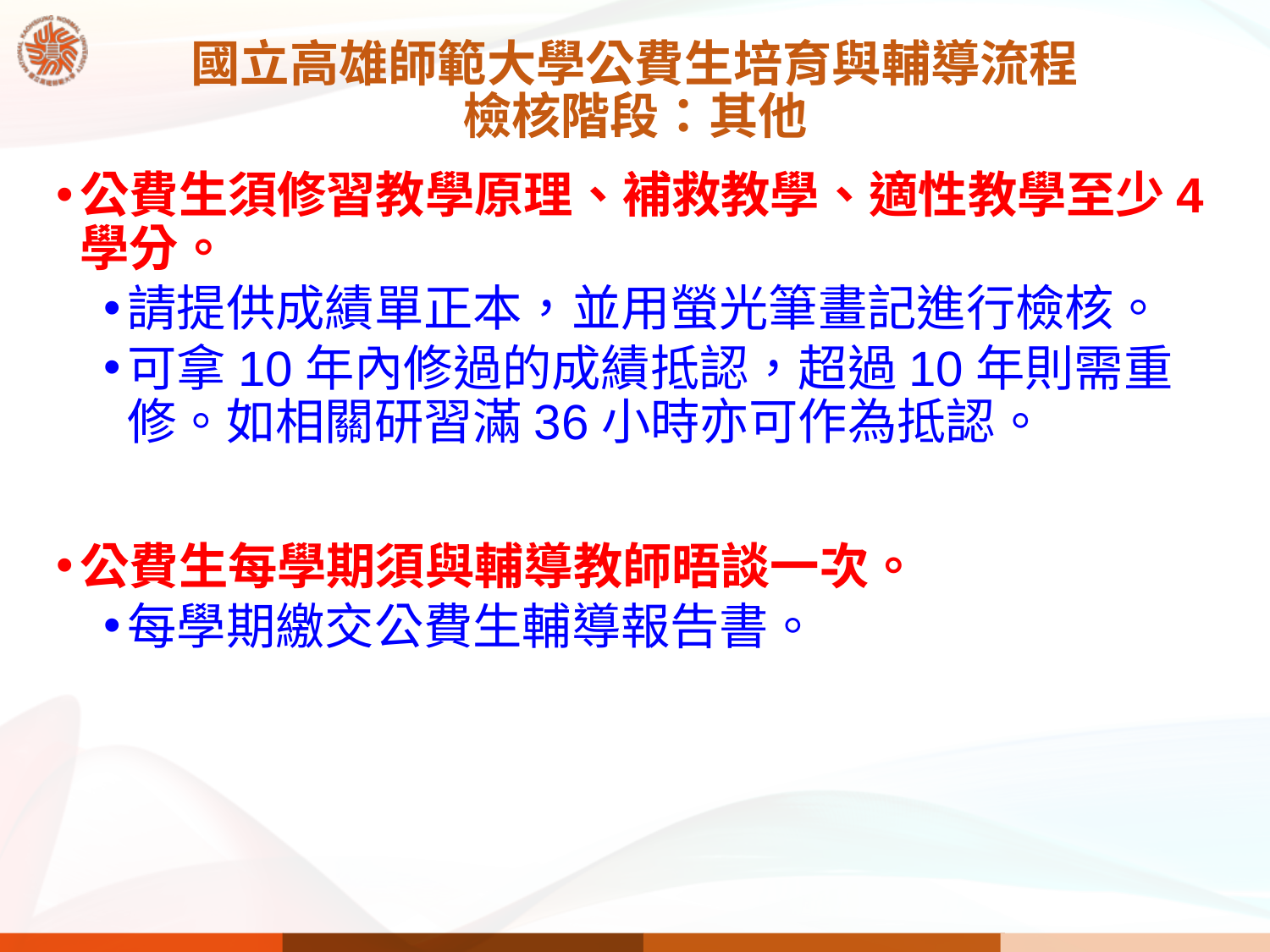

# 國立高雄師範大學公費生培育與輔導流程 檢核階段：其他
公費生須修習教學原理、補救教學、適性教學至少4學分。
請提供成績單正本，並用螢光筆畫記進行檢核。
可拿10年內修過的成績抵認，超過10年則需重修。如相關研習滿36小時亦可作為抵認。

公費生每學期須與輔導教師晤談一次。
每學期繳交公費生輔導報告書。